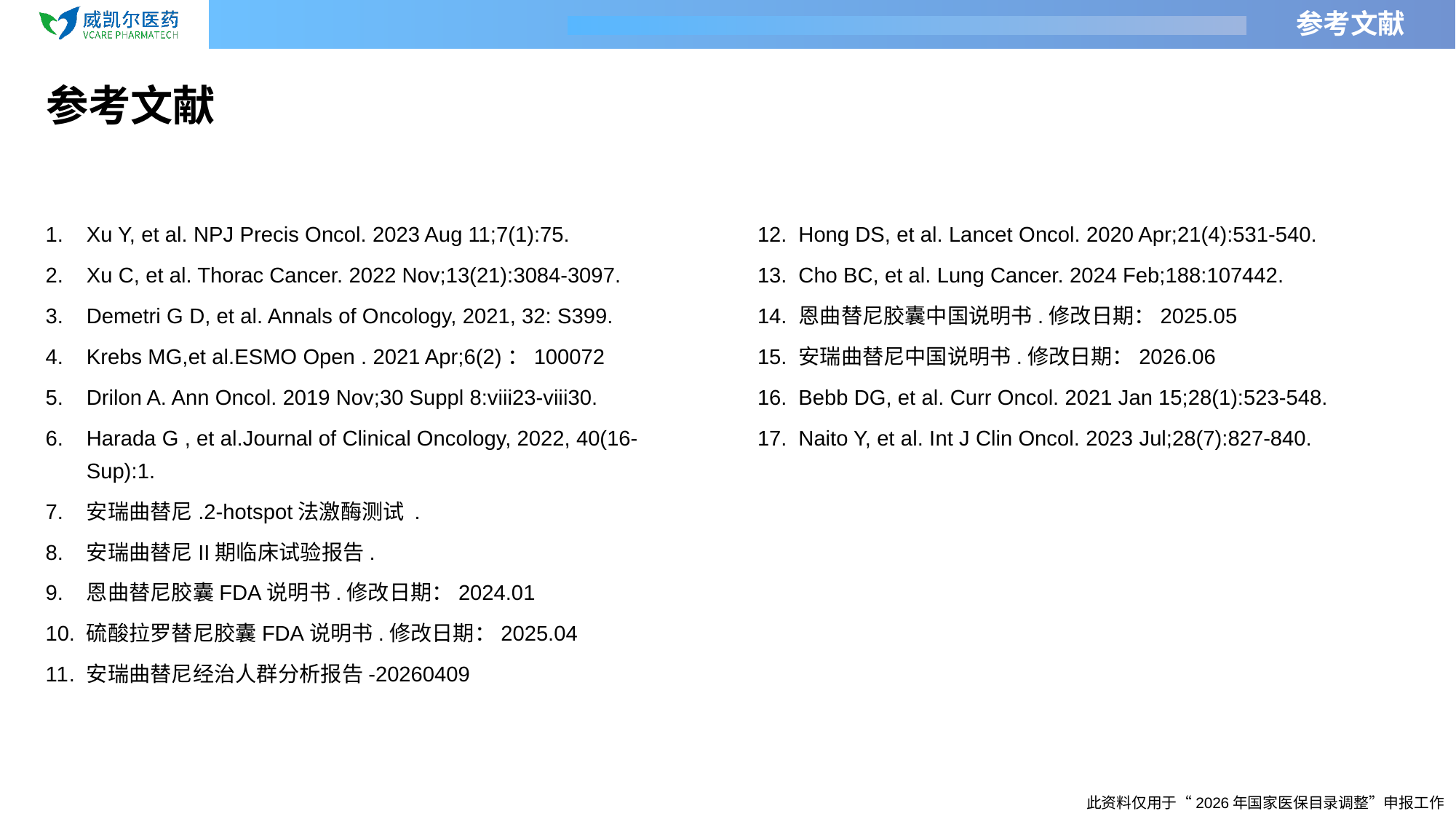

参考文献
# 参考文献
Xu Y, et al. NPJ Precis Oncol. 2023 Aug 11;7(1):75.
Xu C, et al. Thorac Cancer. 2022 Nov;13(21):3084-3097.
Demetri G D, et al. Annals of Oncology, 2021, 32: S399.
Krebs MG,et al.ESMO Open . 2021 Apr;6(2)：100072
Drilon A. Ann Oncol. 2019 Nov;30 Suppl 8:viii23-viii30.
Harada G , et al.Journal of Clinical Oncology, 2022, 40(16-Sup):1.
安瑞曲替尼.2-hotspot法激酶测试 .
安瑞曲替尼II期临床试验报告.
恩曲替尼胶囊FDA说明书.修改日期：2024.01
硫酸拉罗替尼胶囊FDA说明书.修改日期：2025.04
安瑞曲替尼经治人群分析报告-20260409
Hong DS, et al. Lancet Oncol. 2020 Apr;21(4):531-540.
Cho BC, et al. Lung Cancer. 2024 Feb;188:107442.
恩曲替尼胶囊中国说明书.修改日期：2025.05
安瑞曲替尼中国说明书.修改日期：2026.06
Bebb DG, et al. Curr Oncol. 2021 Jan 15;28(1):523-548.
Naito Y, et al. Int J Clin Oncol. 2023 Jul;28(7):827-840.